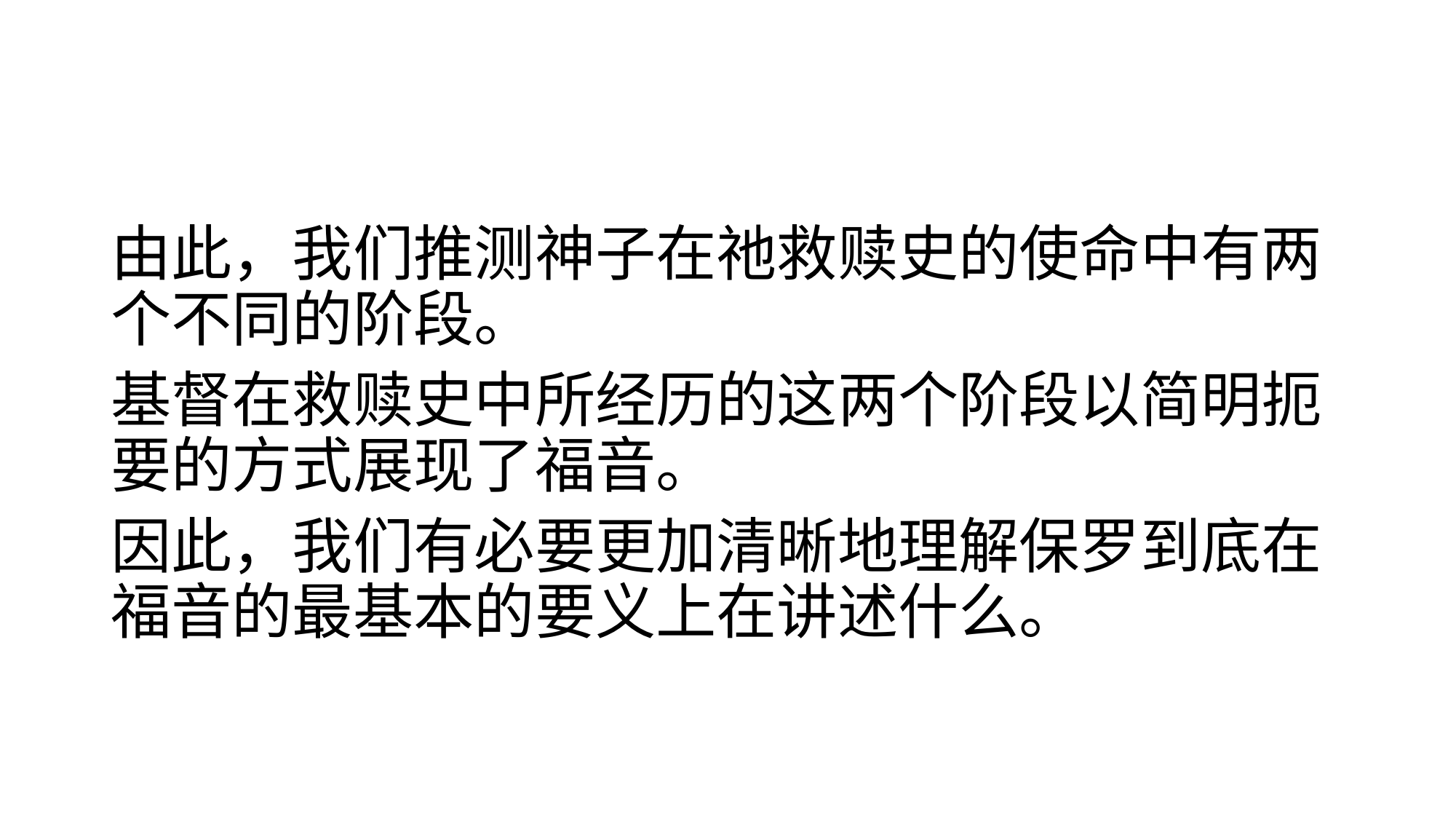

#
由此，我们推测神子在祂救赎史的使命中有两个不同的阶段。
基督在救赎史中所经历的这两个阶段以简明扼要的方式展现了福音。
因此，我们有必要更加清晰地理解保罗到底在福音的最基本的要义上在讲述什么。